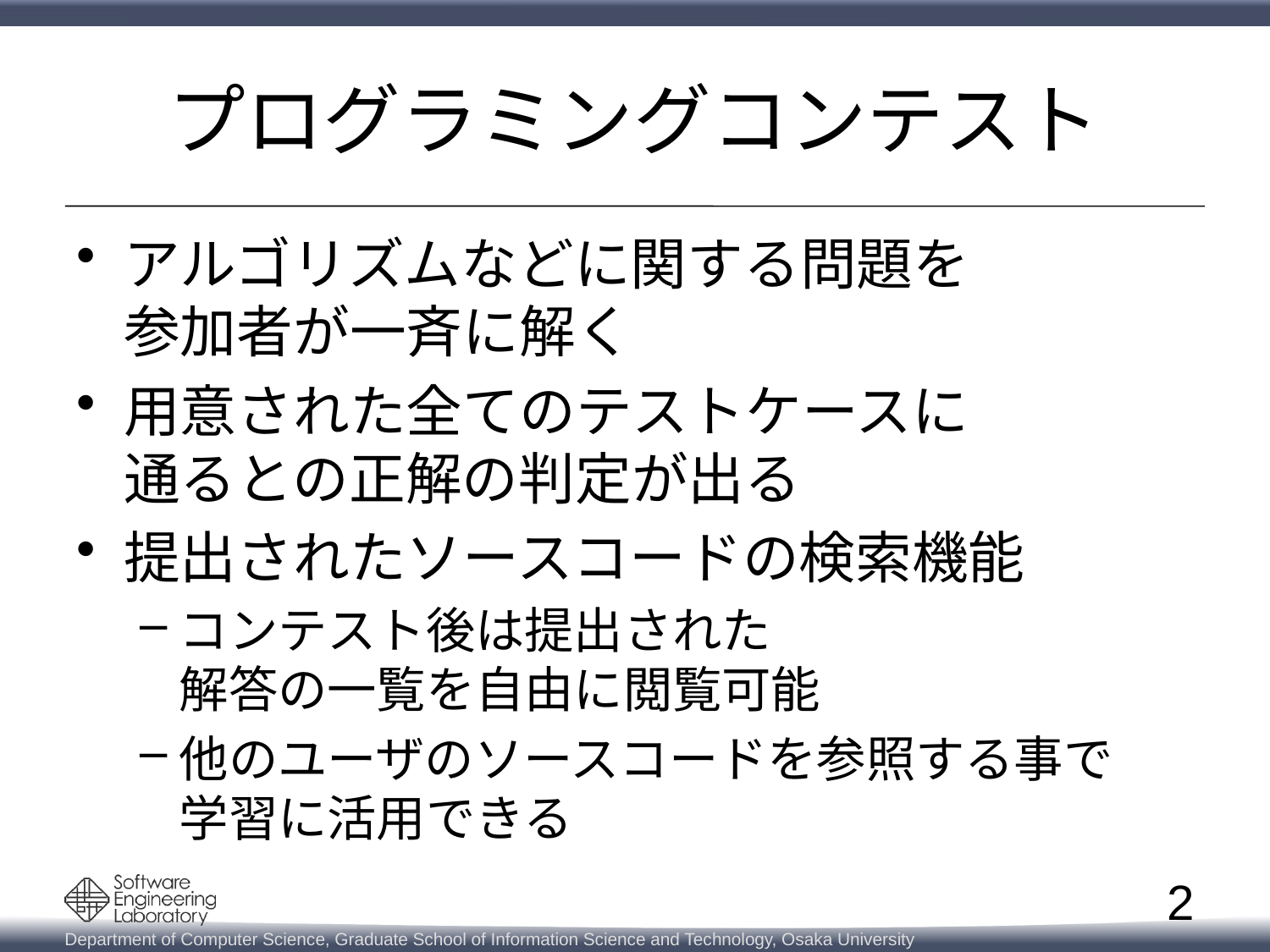

# プログラミングコンテスト
アルゴリズムなどに関する問題を
参加者が一斉に解く
用意された全てのテストケースに
通るとの正解の判定が出る
提出されたソースコードの検索機能
コンテスト後は提出された
解答の一覧を自由に閲覧可能
他のユーザのソースコードを参照する事で
学習に活用できる
2